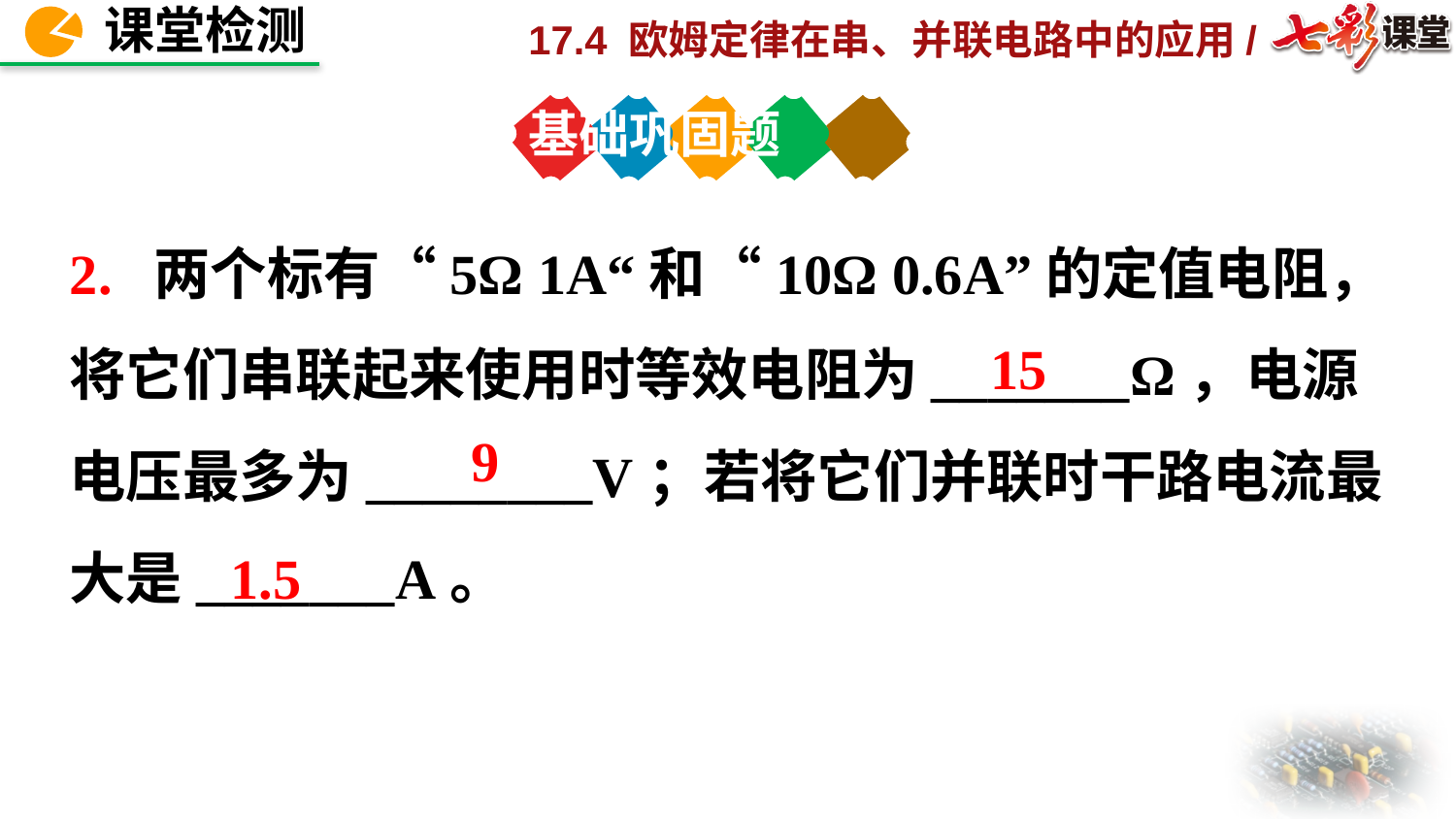

基础巩固题

2.  两个标有“5Ω 1A“和“10Ω 0.6A”的定值电阻，将它们串联起来使用时等效电阻为_______Ω，电源电压最多为________V；若将它们并联时干路电流最大是_______A。
15
9
1.5